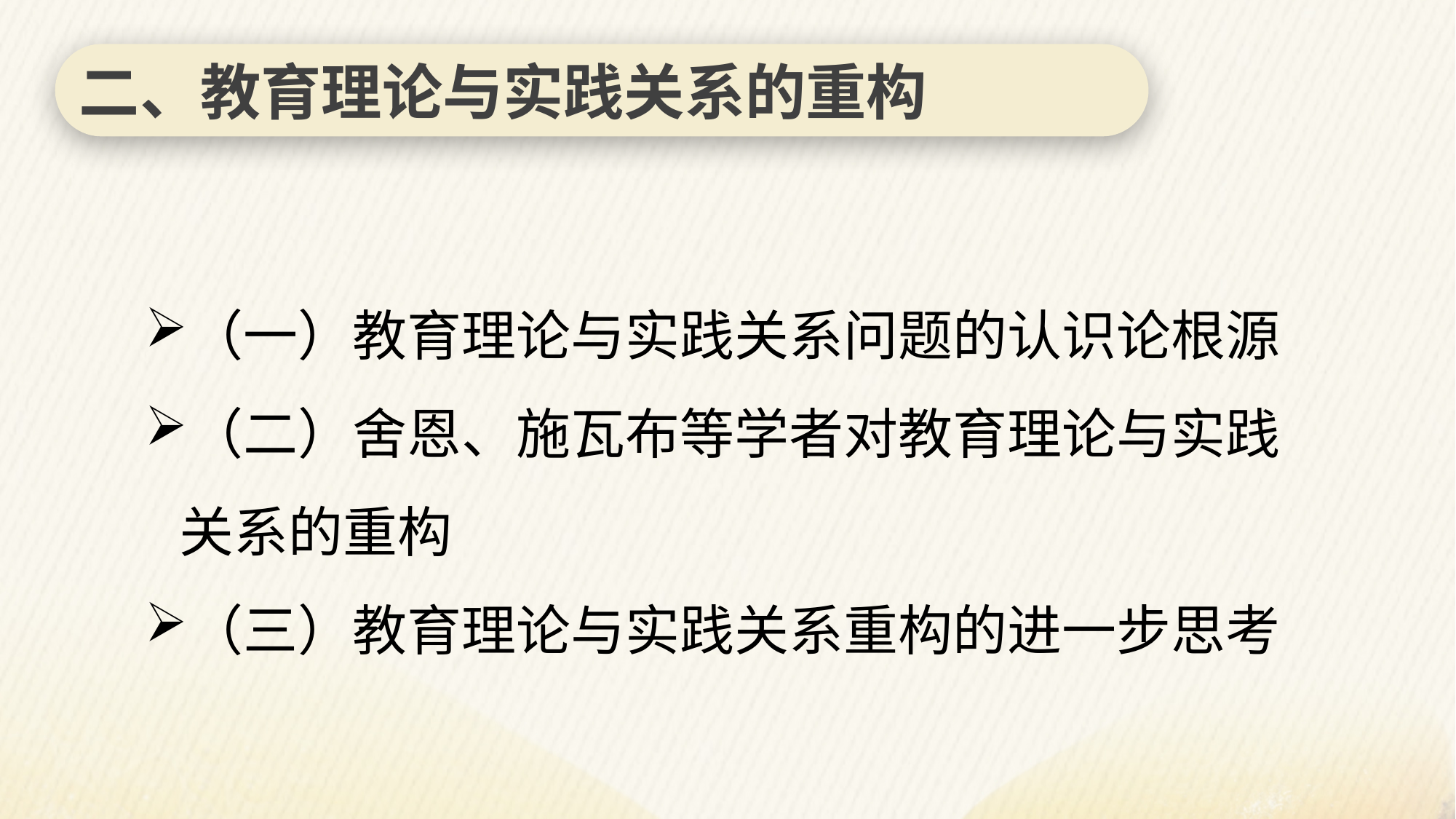

二、教育理论与实践关系的重构
（一）教育理论与实践关系问题的认识论根源
（二）舍恩、施瓦布等学者对教育理论与实践关系的重构
（三）教育理论与实践关系重构的进一步思考